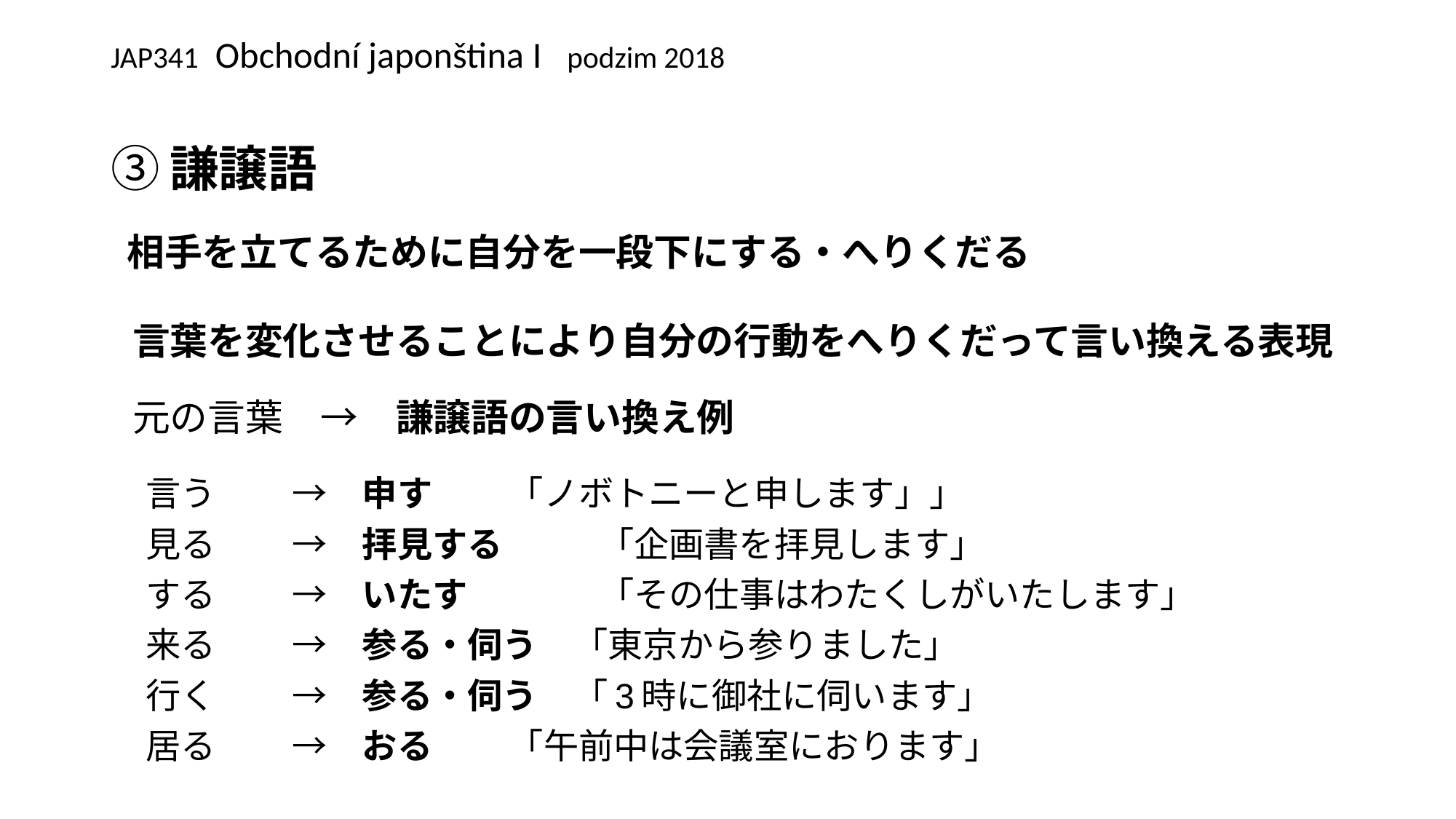

# JAP341  Obchodní japonština I   podzim 2018
③謙譲語
 相手を立てるために自分を一段下にする・へりくだる

　言葉を変化させることにより自分の行動をへりくだって言い換える表現
　元の言葉　→　謙譲語の言い換え例
　言う	→　申す　	　「ノボトニーと申します」」
　見る	→　拝見する	　「企画書を拝見します」
　する	→　いたす　	　「その仕事はわたくしがいたします」
　来る	→　参る・伺う　「東京から参りました」
　行く	→　参る・伺う　「3時に御社に伺います」
　居る	→　おる　	　「午前中は会議室におります」